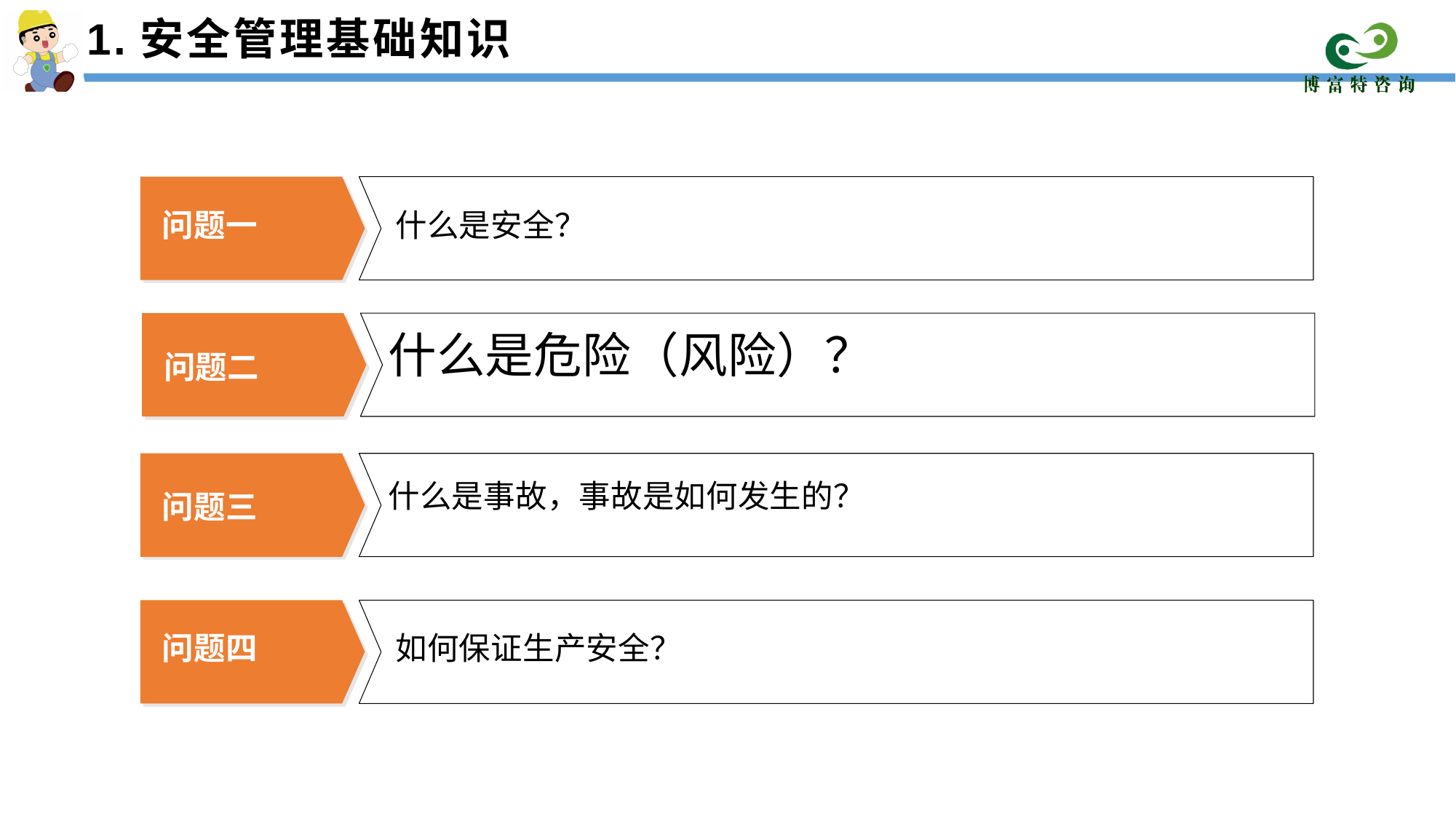

1.安全管理基础知识

问题一
什么是安全？

什么是危险（风险）？
问题二

什么是事故，事故是如何发生的？
问题三

问题四
如何保证生产安全？